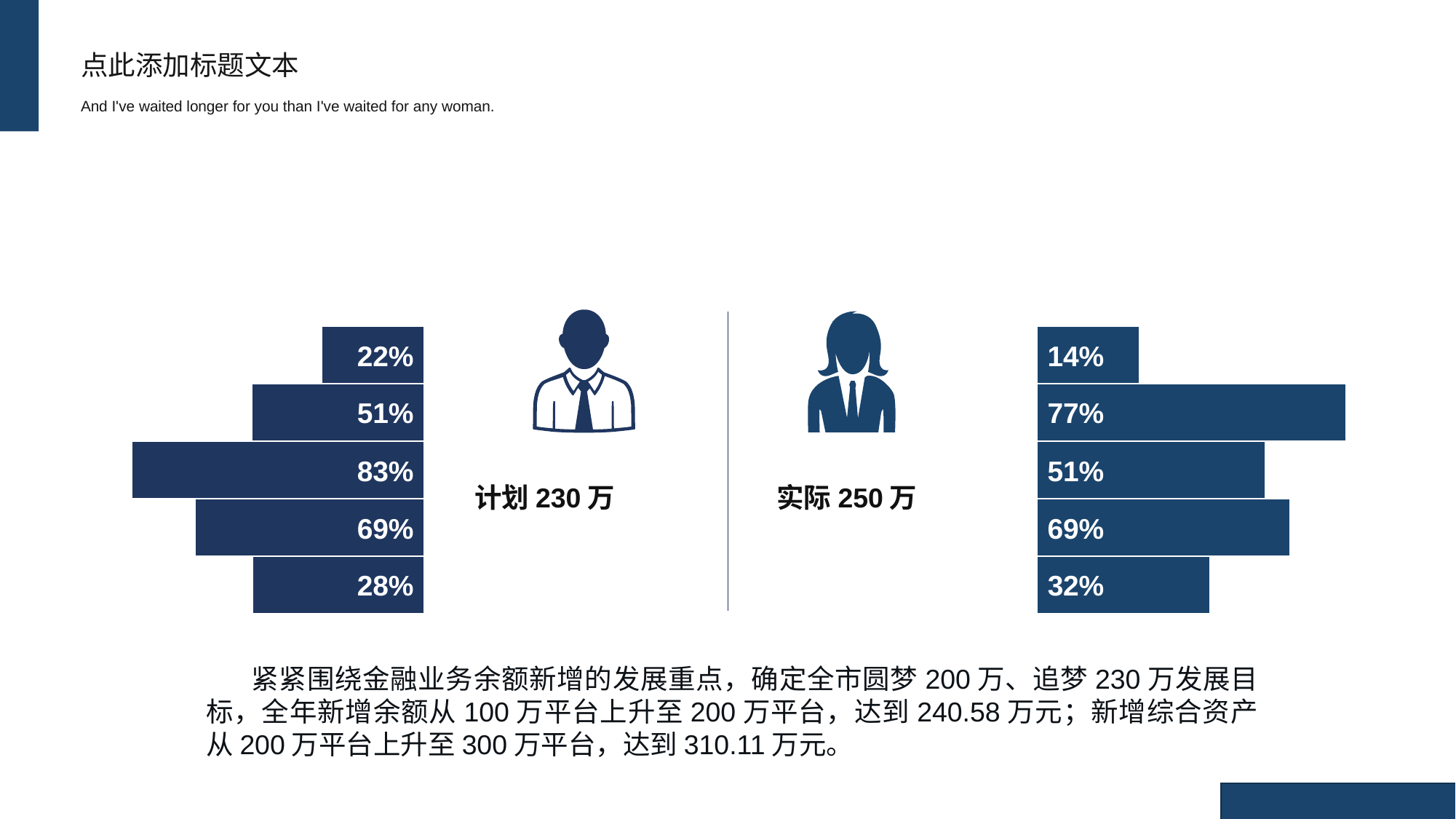

点此添加标题文本
And I've waited longer for you than I've waited for any woman.

22%
14%
51%
77%
83%
51%
计划230万
实际250万
69%
69%
28%
32%
紧紧围绕金融业务余额新增的发展重点，确定全市圆梦200万、追梦230万发展目标，全年新增余额从100万平台上升至200万平台，达到240.58万元；新增综合资产从200万平台上升至300万平台，达到310.11万元。